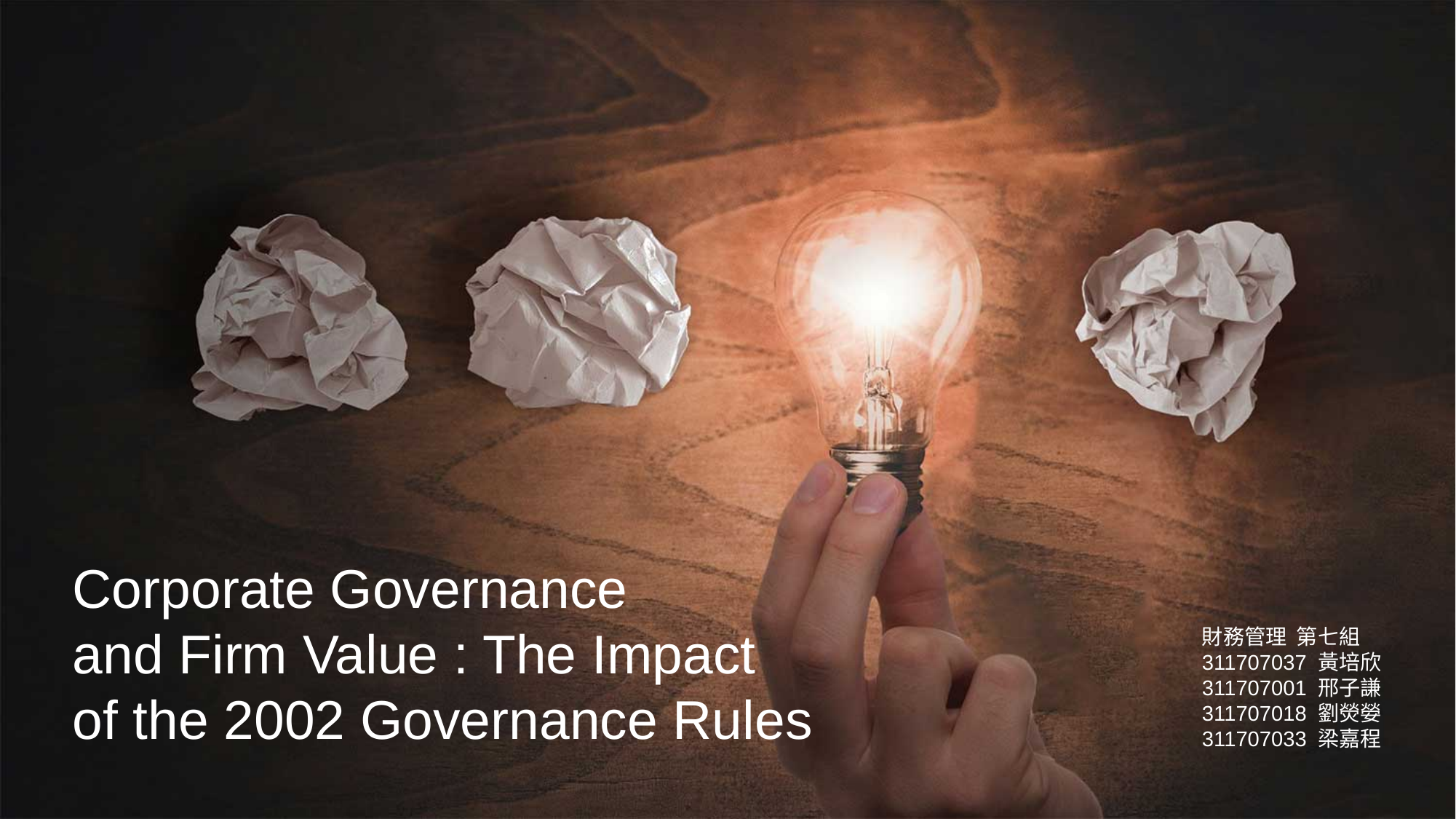

Corporate Governance
and Firm Value : The Impact
of the 2002 Governance Rules
財務管理  第七組
311707037 黃培欣
311707001 邢子謙
311707018 劉熒嫈
311707033 梁嘉程